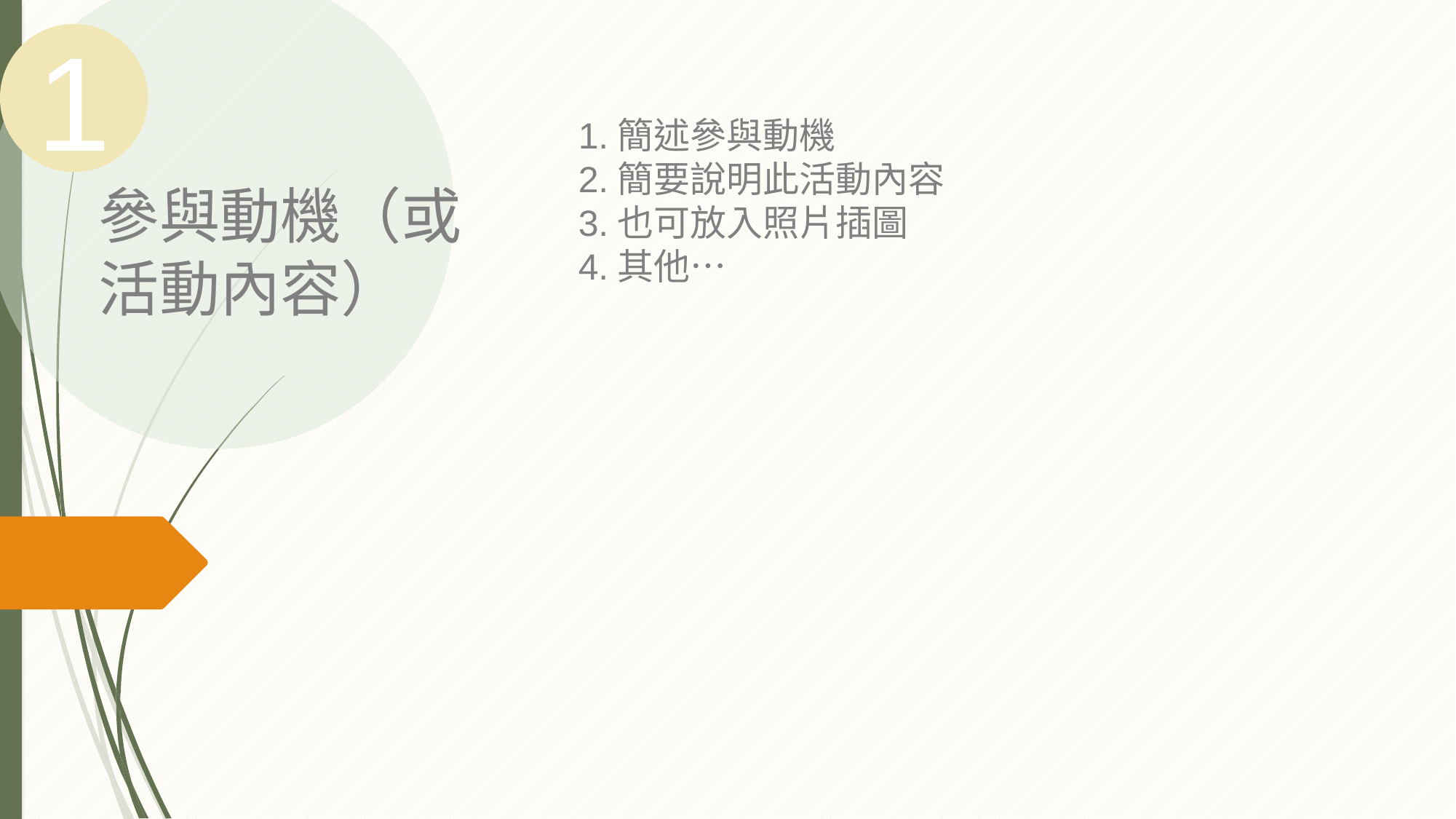

1
1.簡述參與動機
2.簡要說明此活動內容
3.也可放入照片插圖
4.其他…
參與動機（或活動內容）